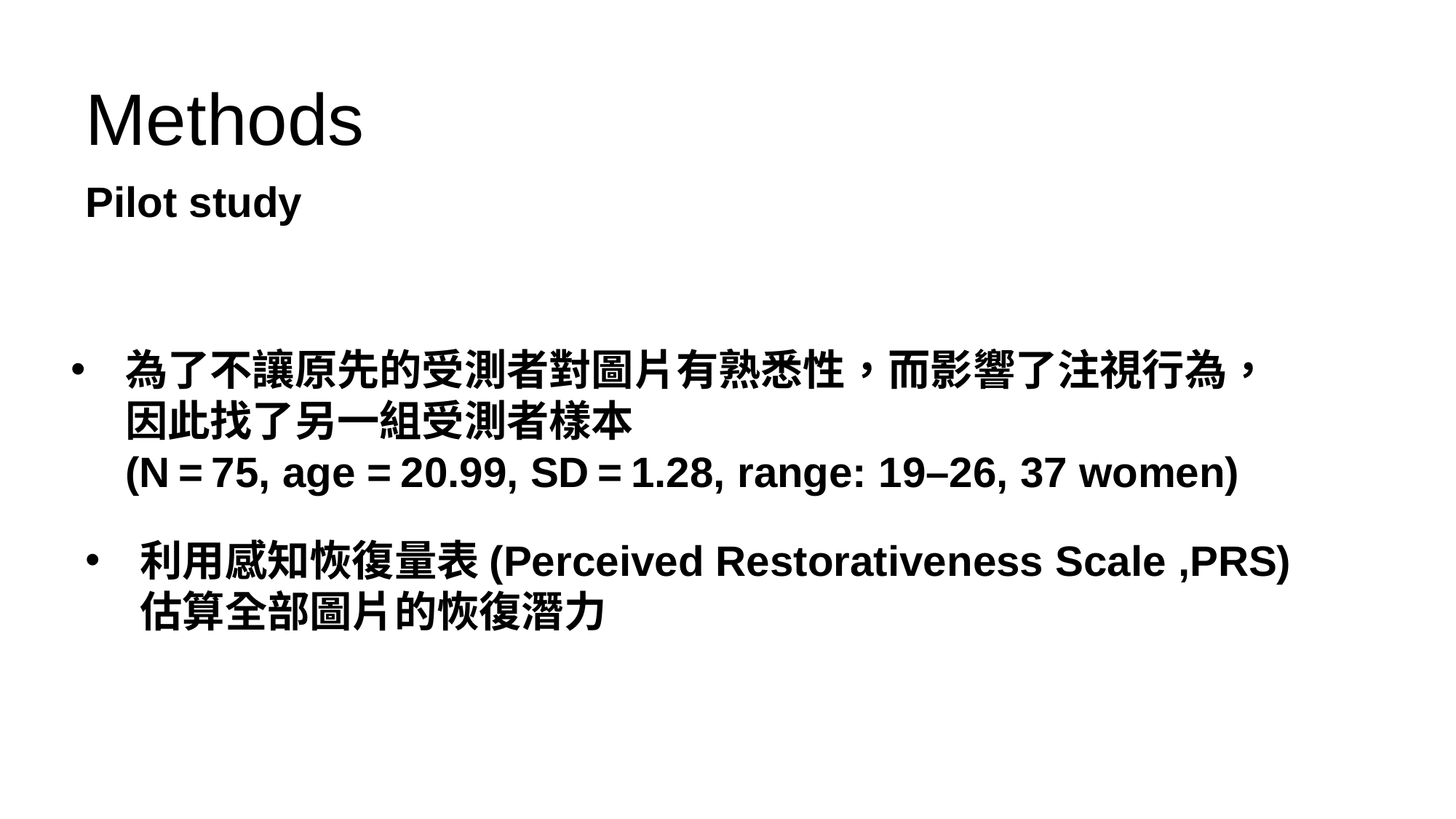

Methods
Pilot study
為了不讓原先的受測者對圖片有熟悉性，而影響了注視行為，因此找了另一組受測者樣本                                                      (N = 75, age = 20.99, SD = 1.28, range: 19–26, 37 women)
利用感知恢復量表(Perceived Restorativeness Scale ,PRS)估算全部圖片的恢復潛力